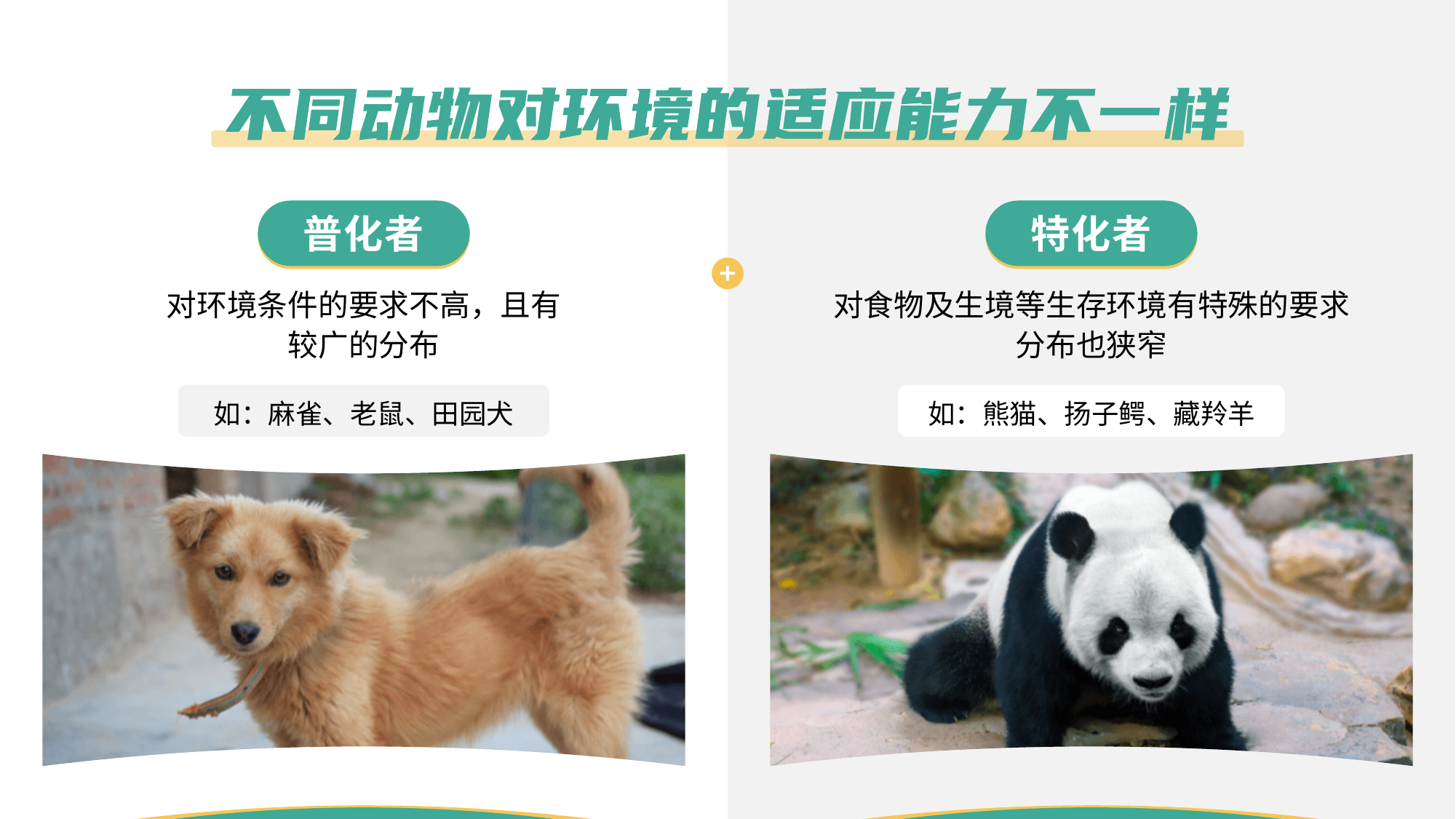

不同动物对环境的适应能力不一样

普化者

特化者

对环境条件的要求不高，且有较广的分布
对食物及生境等生存环境有特殊的要求分布也狭窄

如：麻雀、老鼠、田园犬

如：熊猫、扬子鳄、藏羚羊